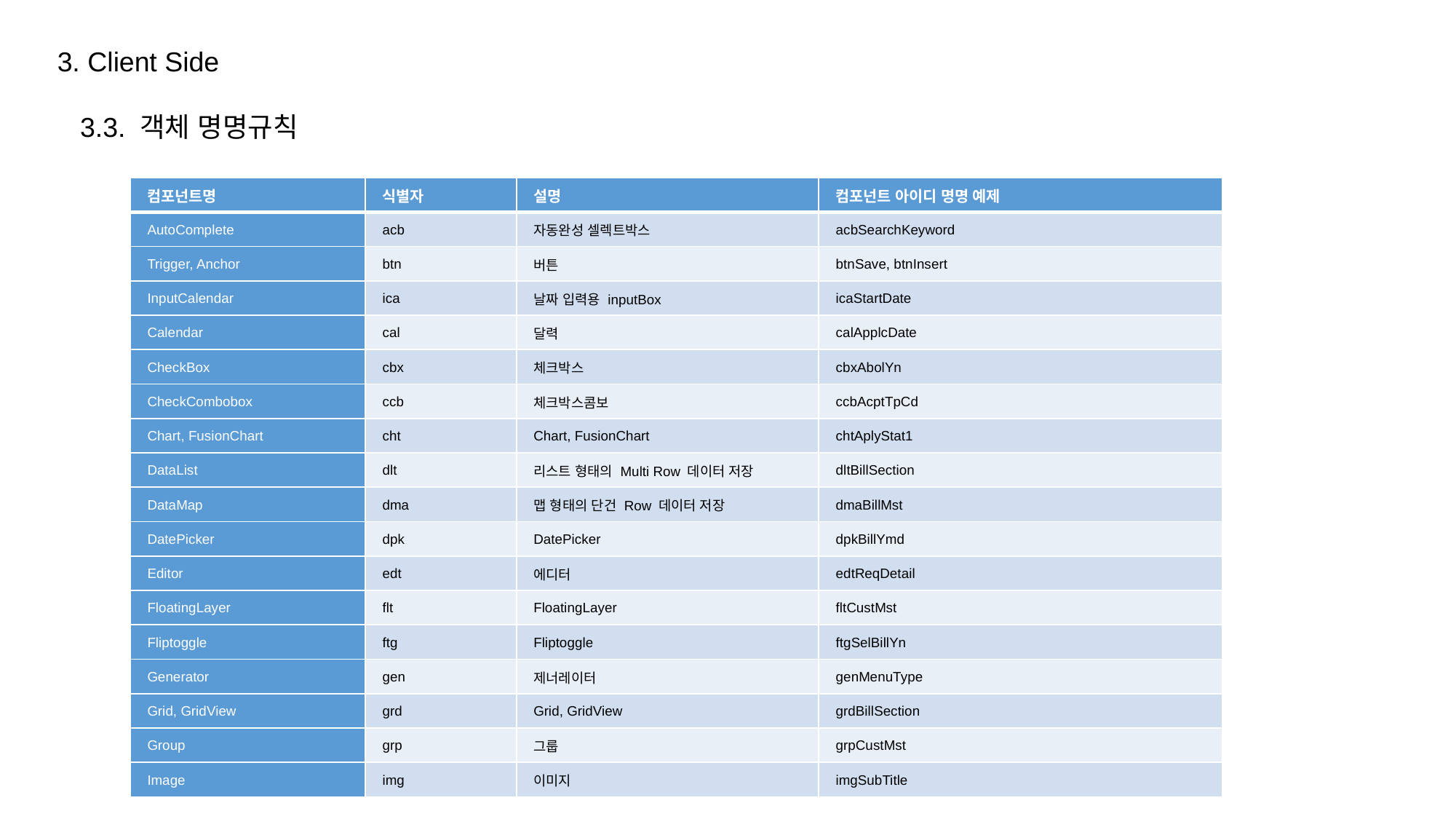

3. Client Side

   3.3. 객체 명명규칙
| 컴포넌트명 | 식별자 | 설명 | 컴포넌트 아이디 명명 예제 |
| --- | --- | --- | --- |
| AutoComplete | acb | 자동완성 셀렉트박스 | acbSearchKeyword |
| Trigger, Anchor | btn | 버튼 | btnSave, btnInsert |
| InputCalendar | ica | 날짜 입력용 inputBox | icaStartDate |
| Calendar | cal | 달력 | calApplcDate |
| CheckBox | cbx | 체크박스 | cbxAbolYn |
| CheckCombobox | ccb | 체크박스콤보 | ccbAcptTpCd |
| Chart, FusionChart | cht | Chart, FusionChart | chtAplyStat1 |
| DataList | dlt | 리스트 형태의 Multi Row 데이터 저장 | dltBillSection |
| DataMap | dma | 맵 형태의 단건 Row 데이터 저장 | dmaBillMst |
| DatePicker | dpk | DatePicker | dpkBillYmd |
| Editor | edt | 에디터 | edtReqDetail |
| FloatingLayer | flt | FloatingLayer | fltCustMst |
| Fliptoggle | ftg | Fliptoggle | ftgSelBillYn |
| Generator | gen | 제너레이터 | genMenuType |
| Grid, GridView | grd | Grid, GridView | grdBillSection |
| Group | grp | 그룹 | grpCustMst |
| Image | img | 이미지 | imgSubTitle |